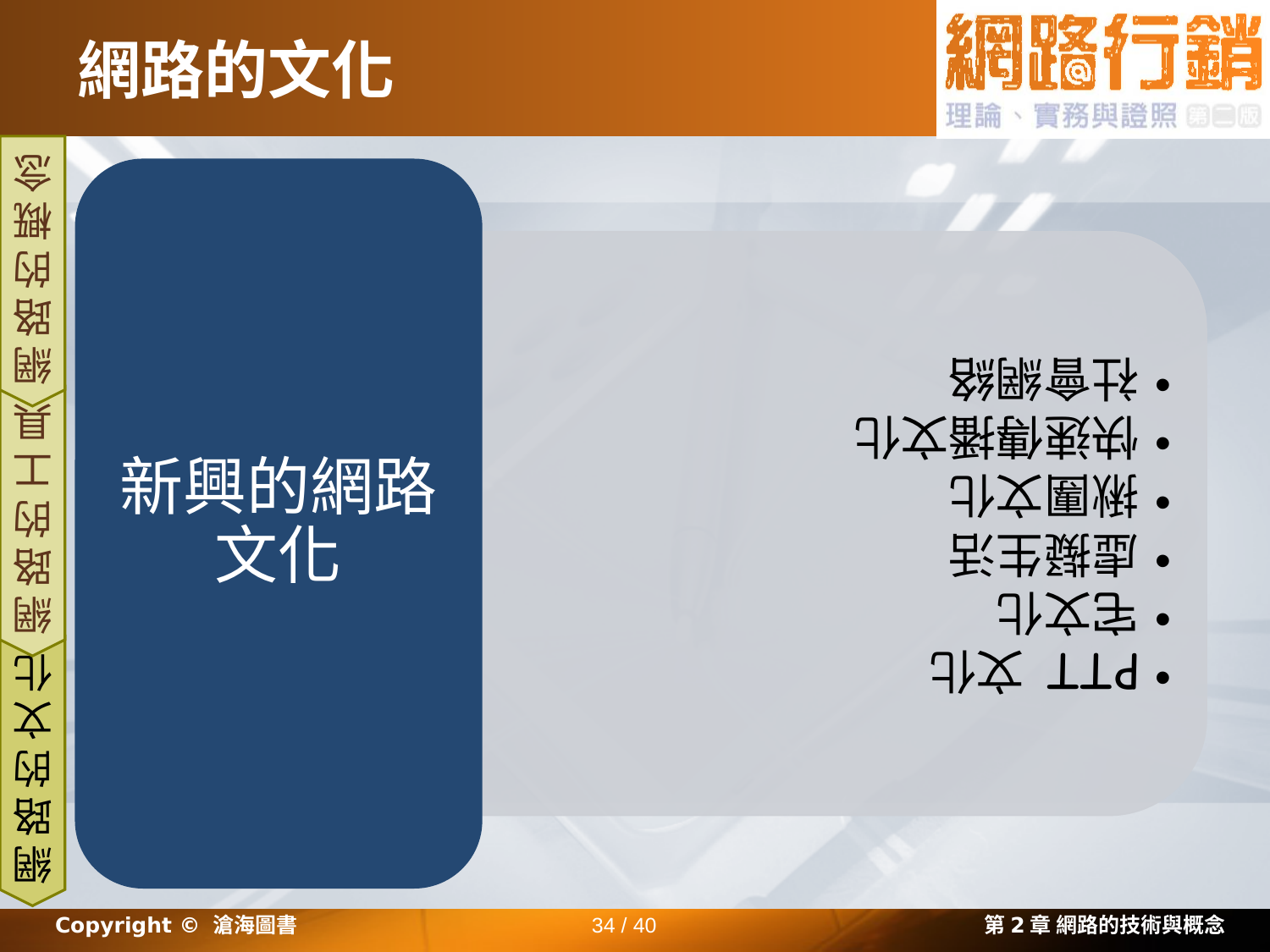

# 網路的文化
PTT 文化
宅文化
虛擬生活
揪團文化
快速傳播文化
社會網絡
新興的網路文化
網路的概念
網路的工具
網路的文化
Copyright © 滄海圖書
34 / 40
第2章 網路的技術與概念